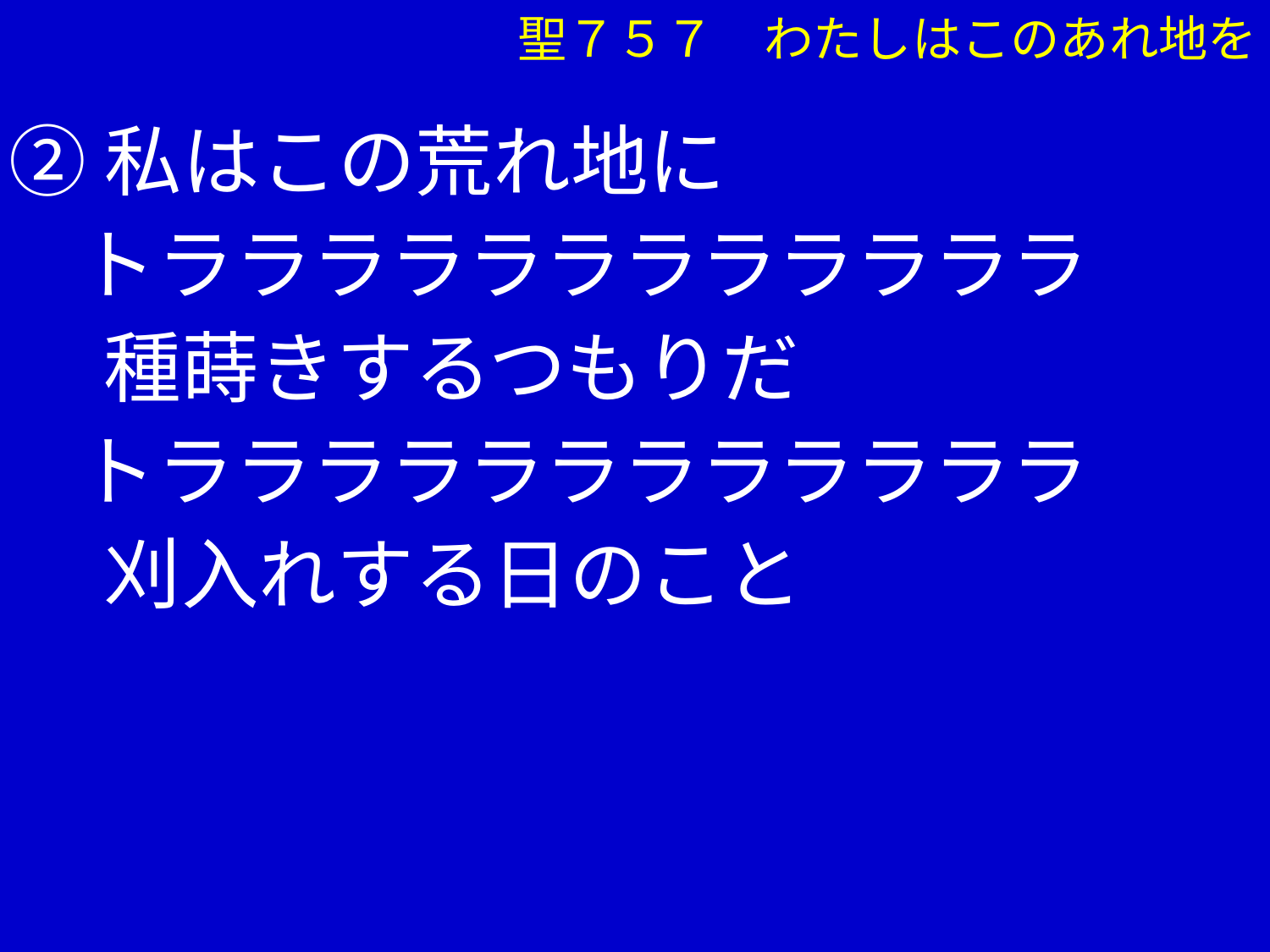

聖７５７　わたしはこのあれ地を
②私はこの荒れ地に
   トララララララララララララ
　 種蒔きするつもりだ
   トララララララララララララ
　 刈入れする日のこと